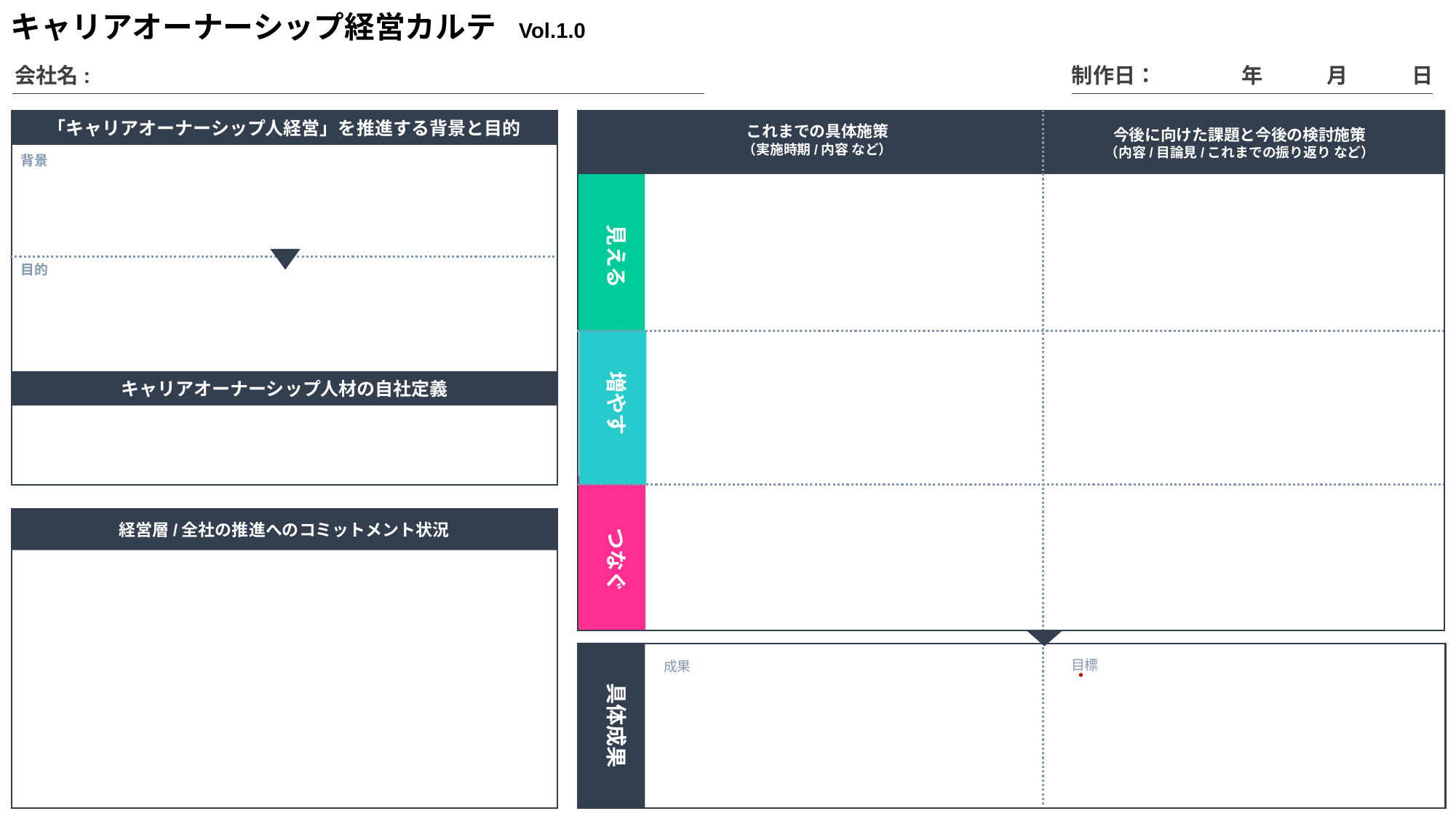

キャリアオーナーシップ経営カルテ　Vol.1.0
会社名:
制作日：　　　　年　　　月　　　日

「キャリアオーナーシップ人経営」を推進する背景と目的

キャリアオーナーシップ人材の自社定義
経営層/全社の推進へのコミットメント状況

これまでの具体施策
（実施時期/内容 など）
今後に向けた課題と今後の検討施策
（内容/目論見/これまでの振り返り など）
背景

見える

目的

増やす

つなぐ

目標
成果
・
具体成果